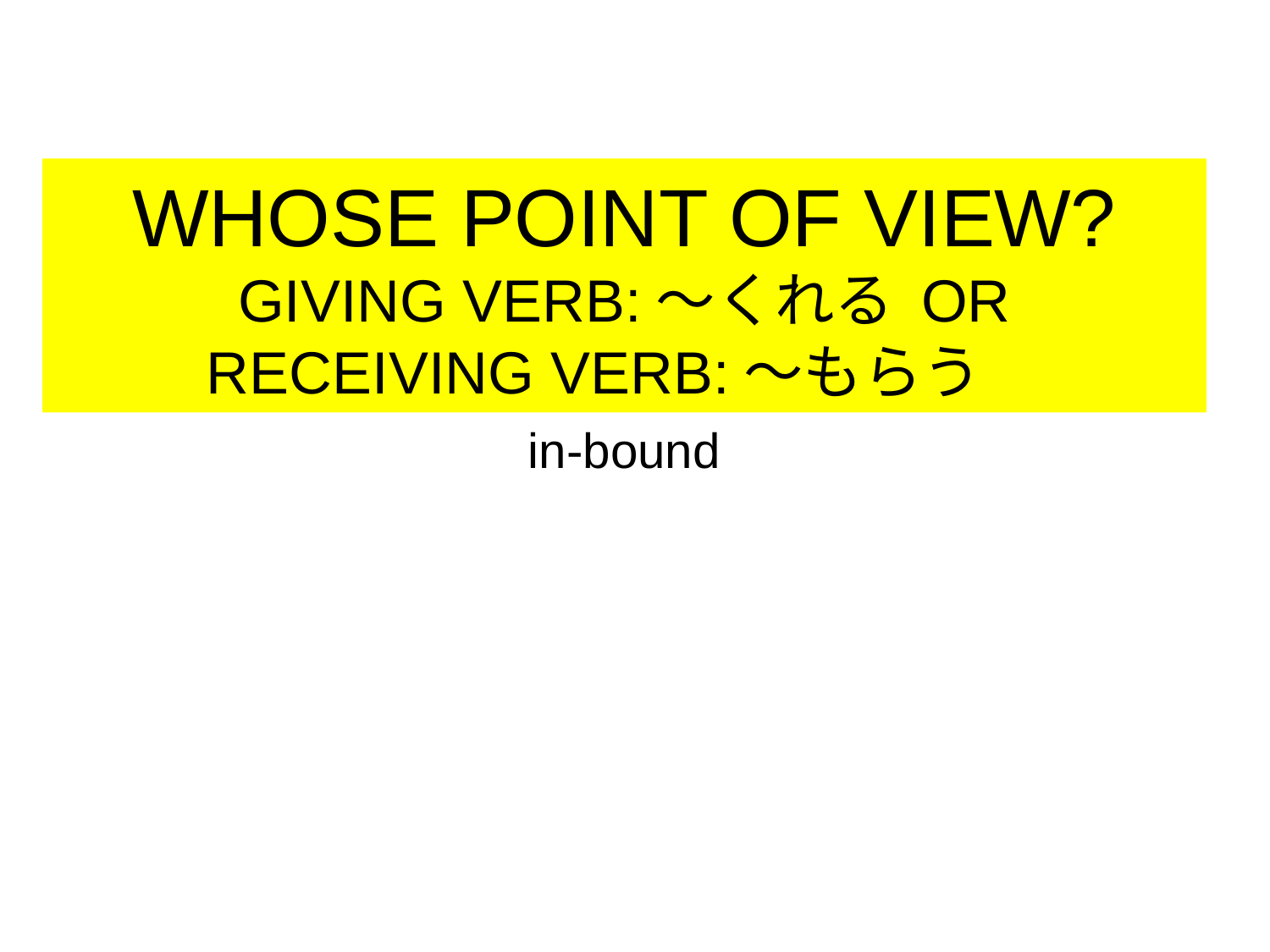

# Whose point of view? Giving Verb:～くれる or Receiving verb:～もらう
in-bound